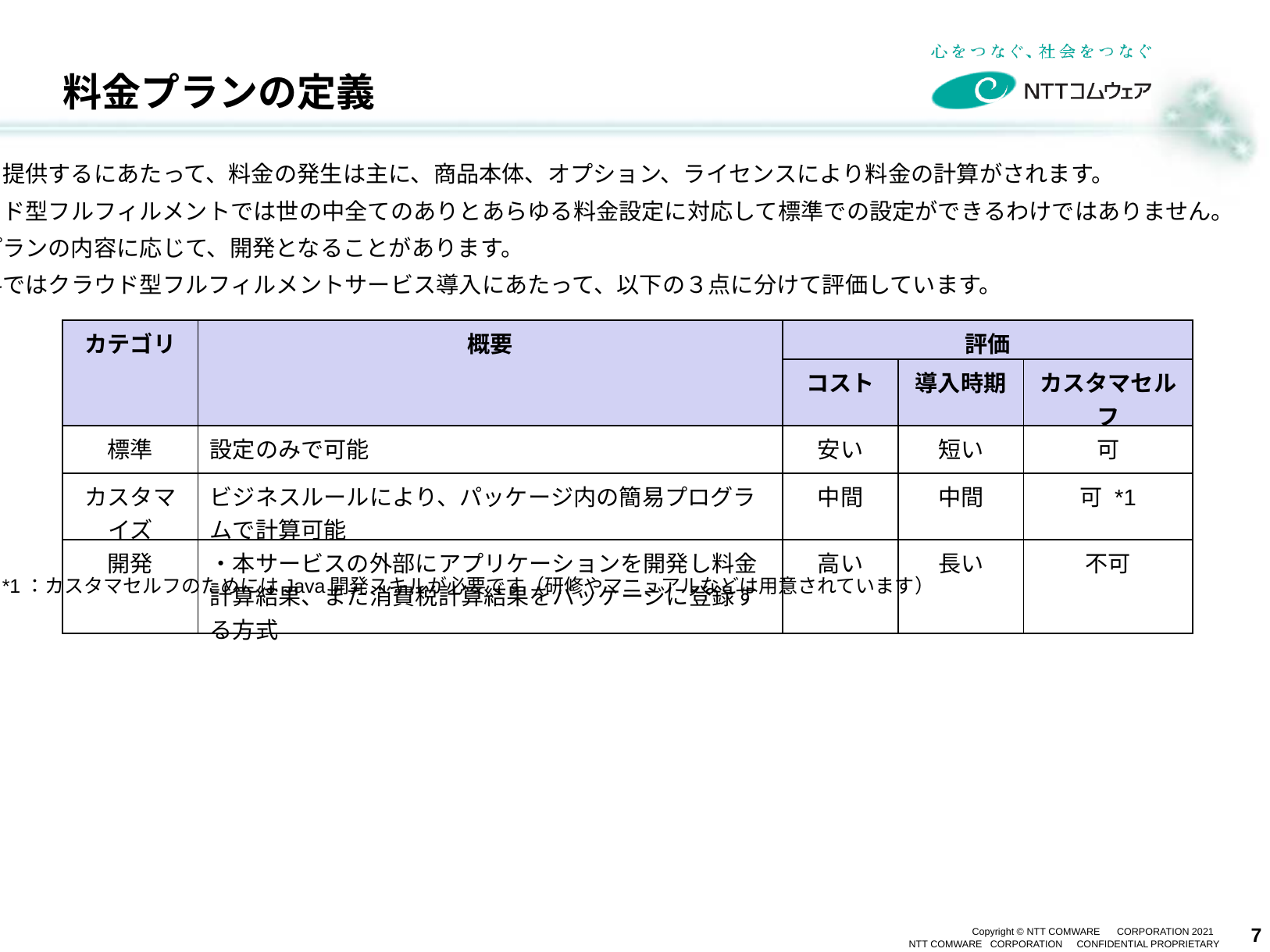

# 料金プランの定義
商品を提供するにあたって、料金の発生は主に、商品本体、オプション、ライセンスにより料金の計算がされます。
クラウド型フルフィルメントでは世の中全てのありとあらゆる料金設定に対応して標準での設定ができるわけではありません。
料金プランの内容に応じて、開発となることがあります。
本資料ではクラウド型フルフィルメントサービス導入にあたって、以下の３点に分けて評価しています。

| カテゴリ | 概要 | 評価 |  |  |
| --- | --- | --- | --- | --- |
|  |  | コスト | 導入時期 | カスタマセルフ |
| 標準 | 設定のみで可能 | 安い | 短い | 可 |
| カスタマイズ | ビジネスルールにより、パッケージ内の簡易プログラムで計算可能 | 中間 | 中間 | 可 \*1 |
| 開発 | ・本サービスの外部にアプリケーションを開発し料金計算結果、また消費税計算結果をパッケージに登録する方式 | 高い | 長い | 不可 |
*1：カスタマセルフのためにはJava開発スキルが必要です（研修やマニュアルなどは用意されています）